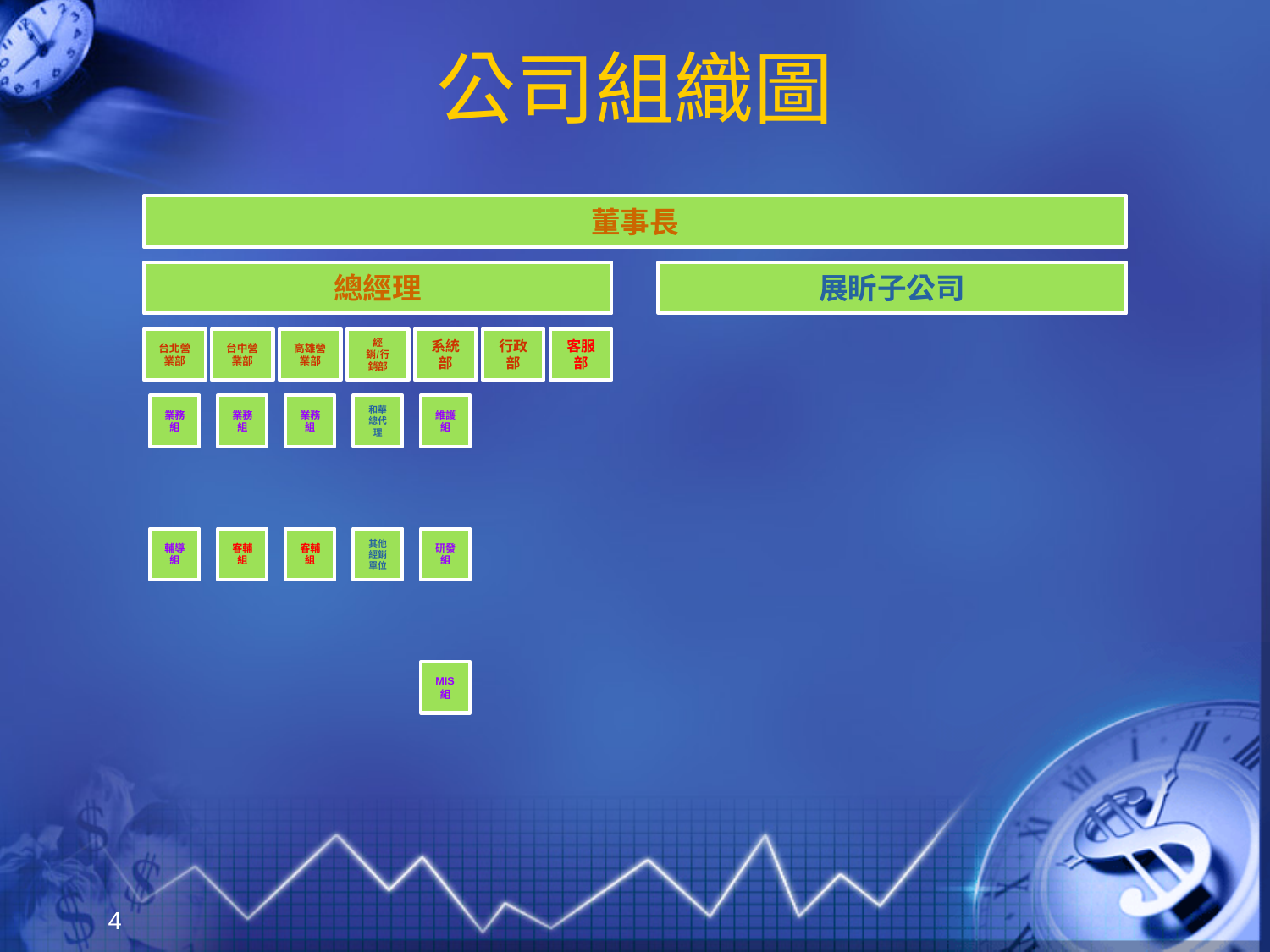

# 公司組織圖
董事長
總經理
台北營業部
業務組
輔導組
台中營業部
業務組
客輔組
高雄營業部
業務組
客輔組
經銷/行銷部
和華總代理
其他經銷單位
系統部
維護組
研發組
MIS組
行政部
客服部
展盺子公司
4